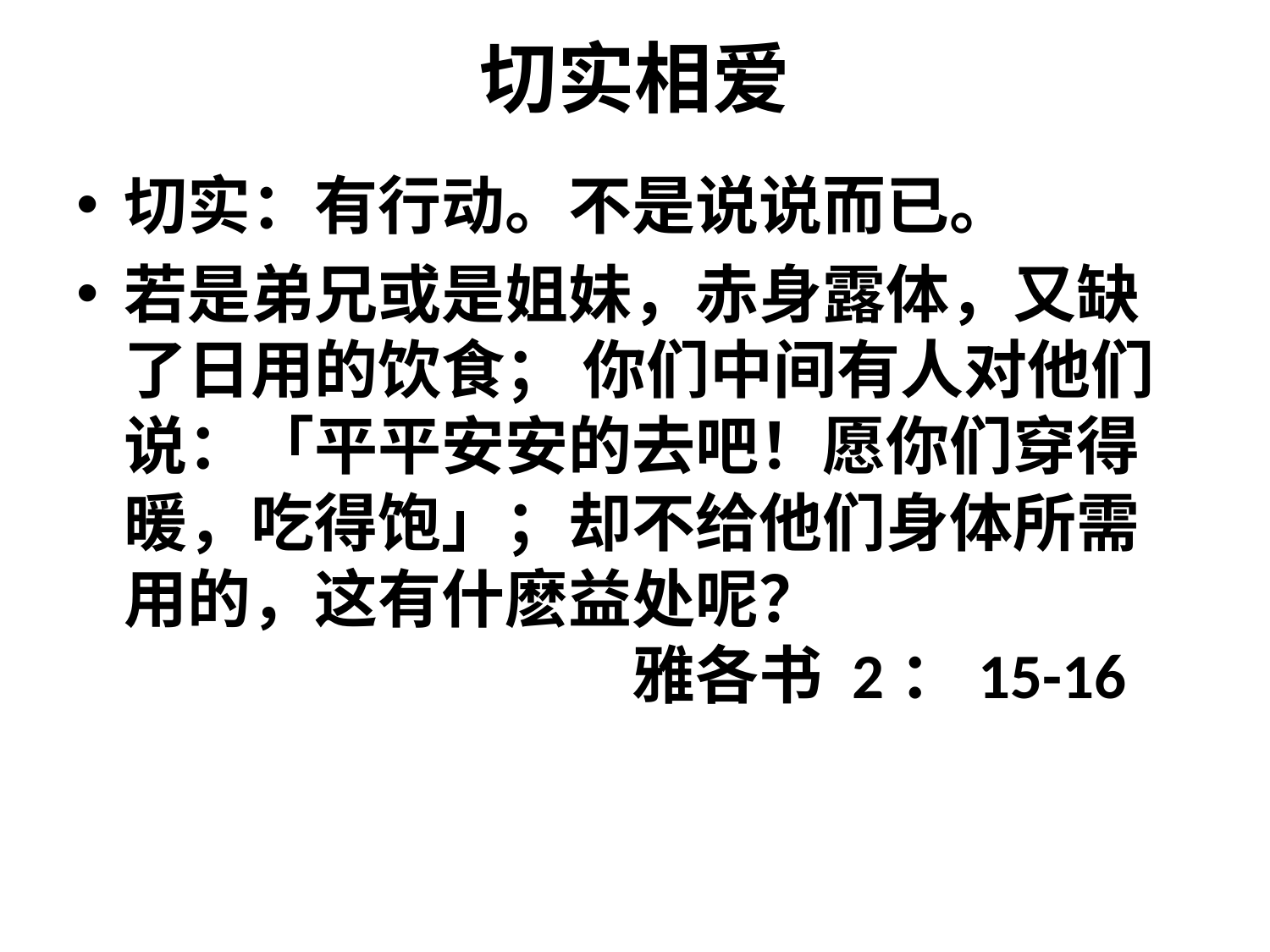

# 切实相爱
切实：有行动。不是说说而已。
若是弟兄或是姐妹，赤身露体，又缺了日用的饮食； 你们中间有人对他们说：「平平安安的去吧！愿你们穿得暖，吃得饱」；却不给他们身体所需用的，这有什麽益处呢？ 							雅各书 2：15-16